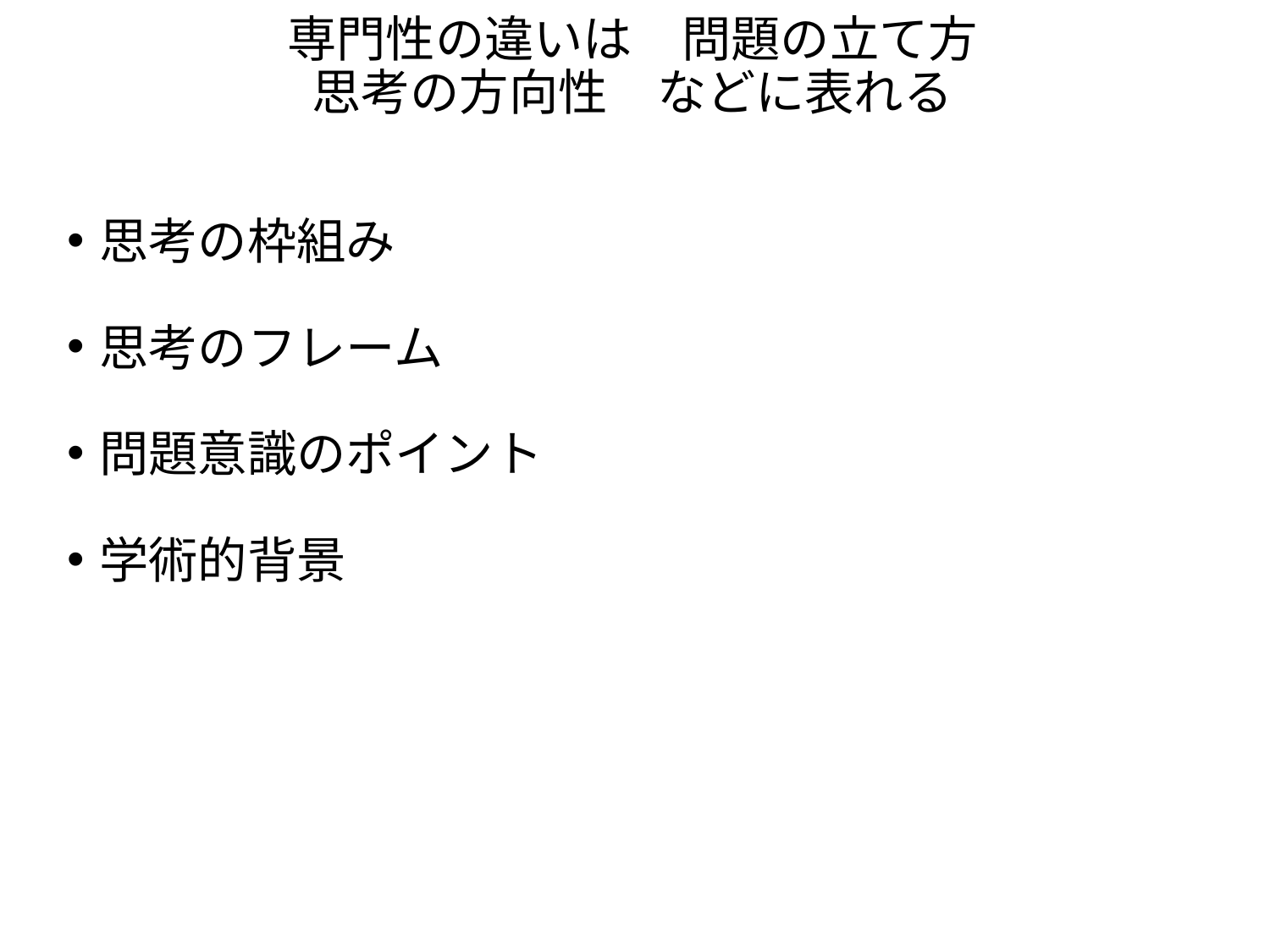

# 専門性の違いは　問題の立て方 思考の方向性　などに表れる
思考の枠組み
思考のフレーム
問題意識のポイント
学術的背景